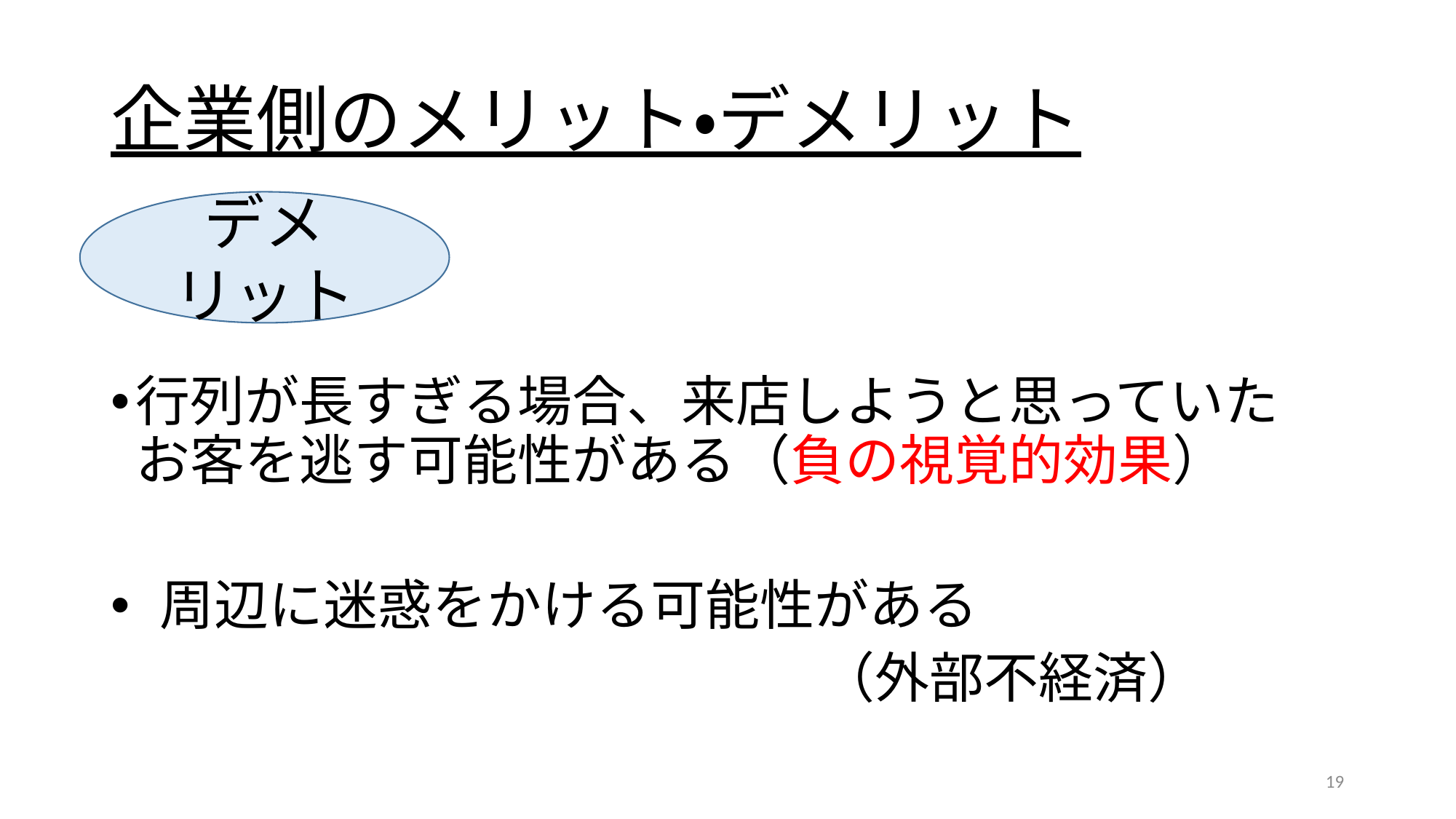

# 企業側のメリット・デメリット
デメリット

行列が長すぎる場合、来店しようと思っていたお客を逃す可能性がある（負の視覚的効果）

 周辺に迷惑をかける可能性がある
　　　　　　　　　　　　　（外部不経済）

19